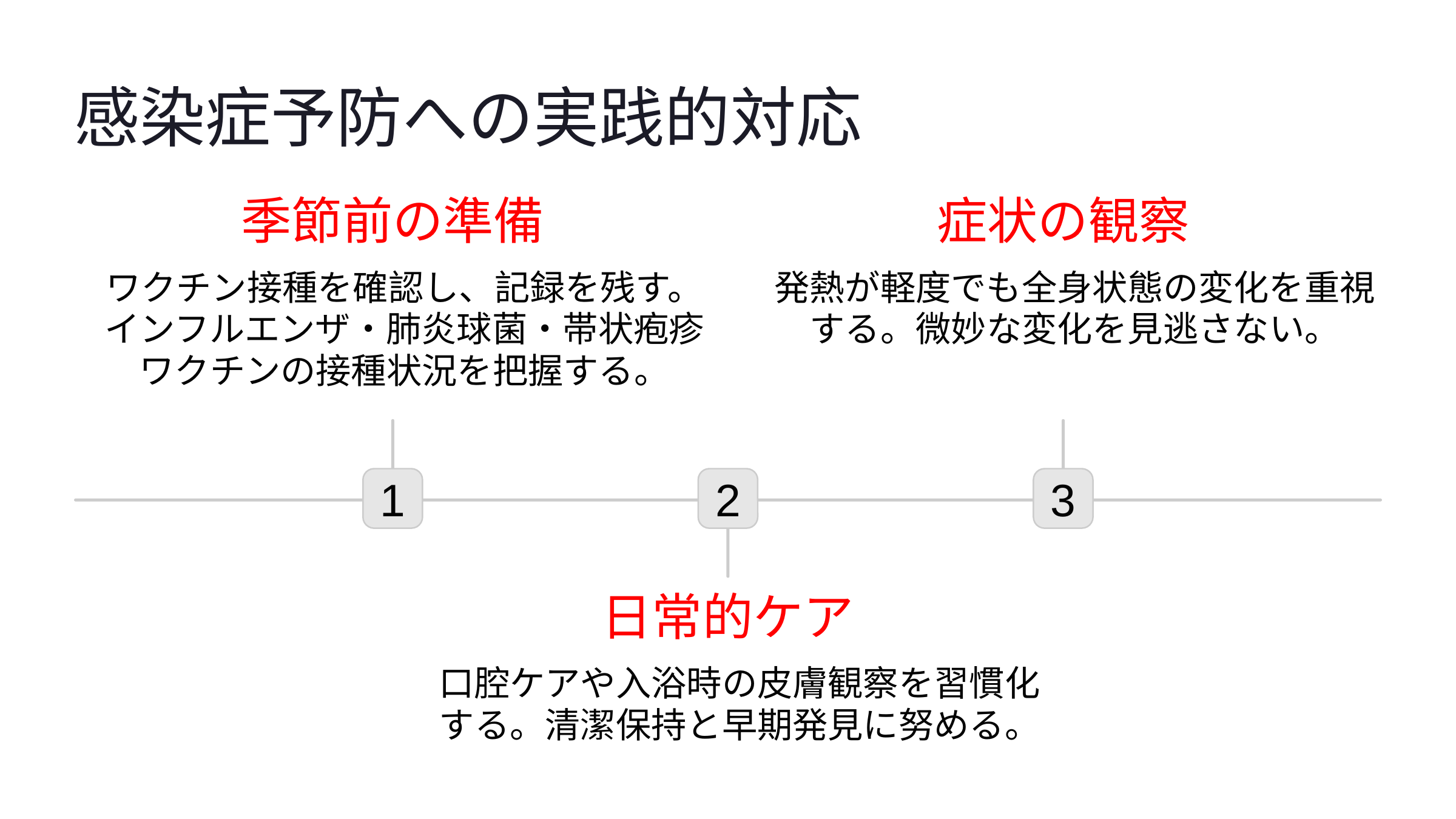

感染症予防への実践的対応
季節前の準備
症状の観察
ワクチン接種を確認し、記録を残す。インフルエンザ・肺炎球菌・帯状疱疹ワクチンの接種状況を把握する。
発熱が軽度でも全身状態の変化を重視する。微妙な変化を見逃さない。

1
2
3

日常的ケア
口腔ケアや入浴時の皮膚観察を習慣化する。清潔保持と早期発見に努める。